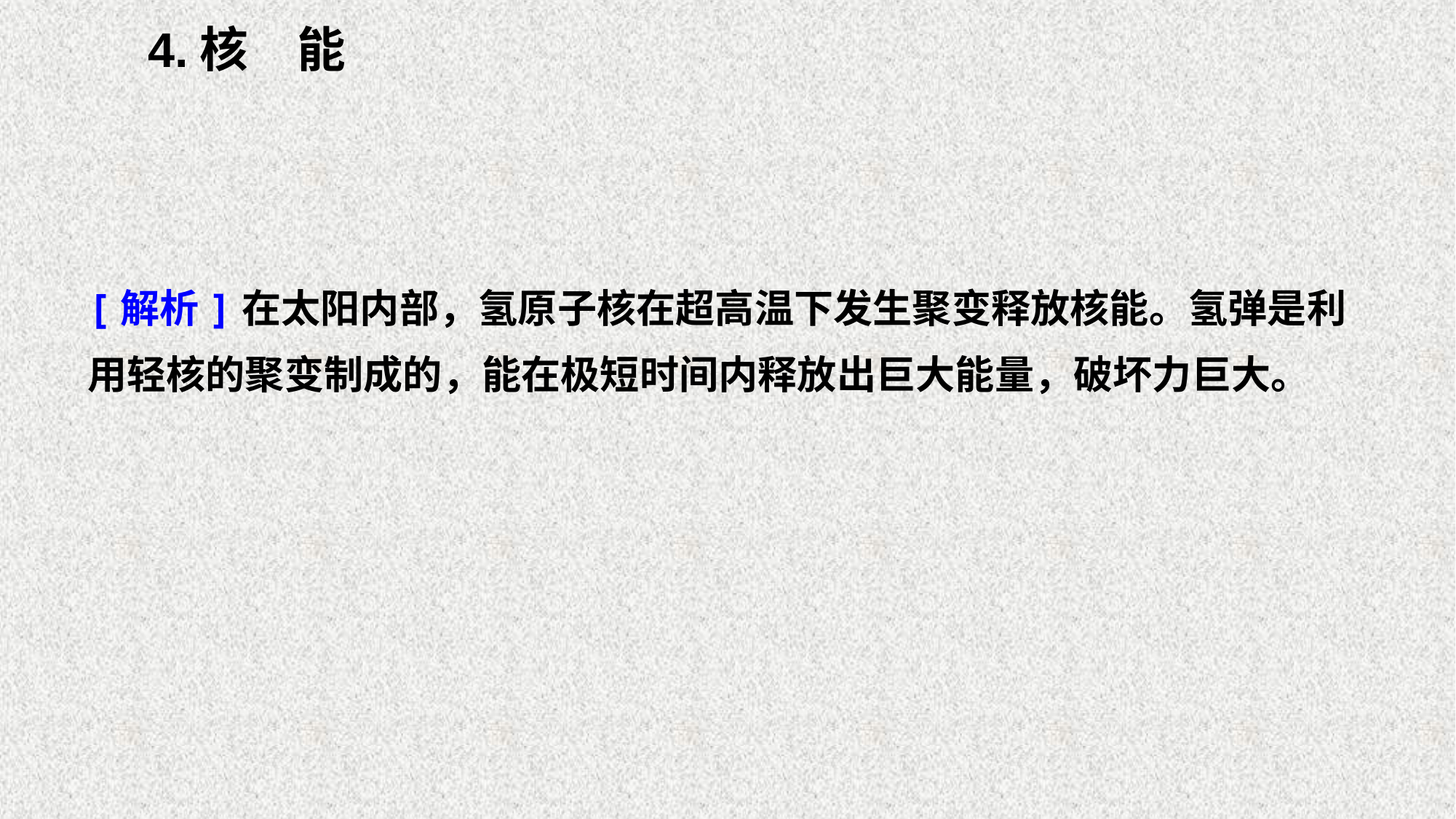

4.核　能
[解析]在太阳内部，氢原子核在超高温下发生聚变释放核能。氢弹是利用轻核的聚变制成的，能在极短时间内释放出巨大能量，破坏力巨大。